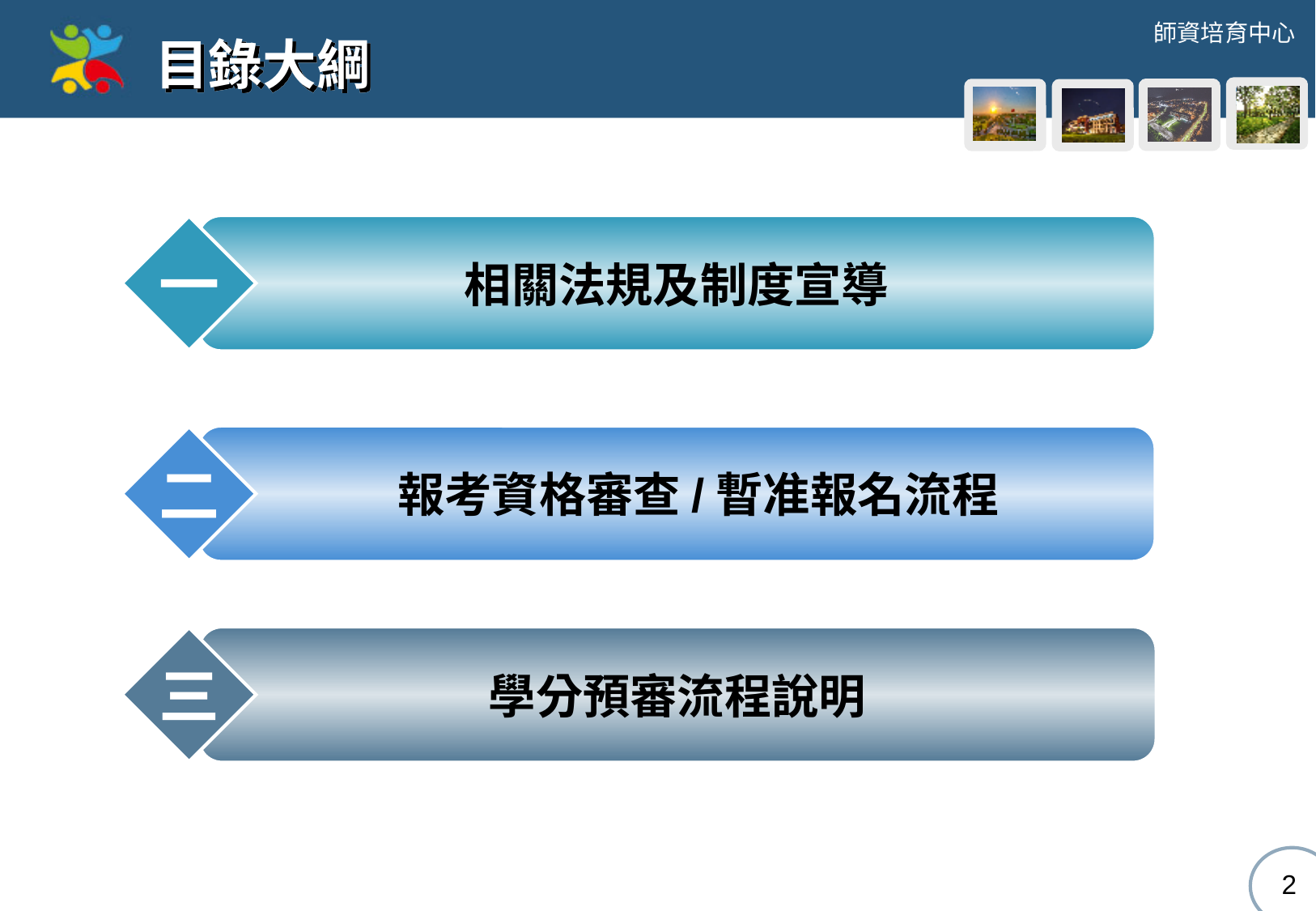

# 目錄大綱
一
相關法規及制度宣導
二
   報考資格審查/暫准報名流程
三
學分預審流程說明